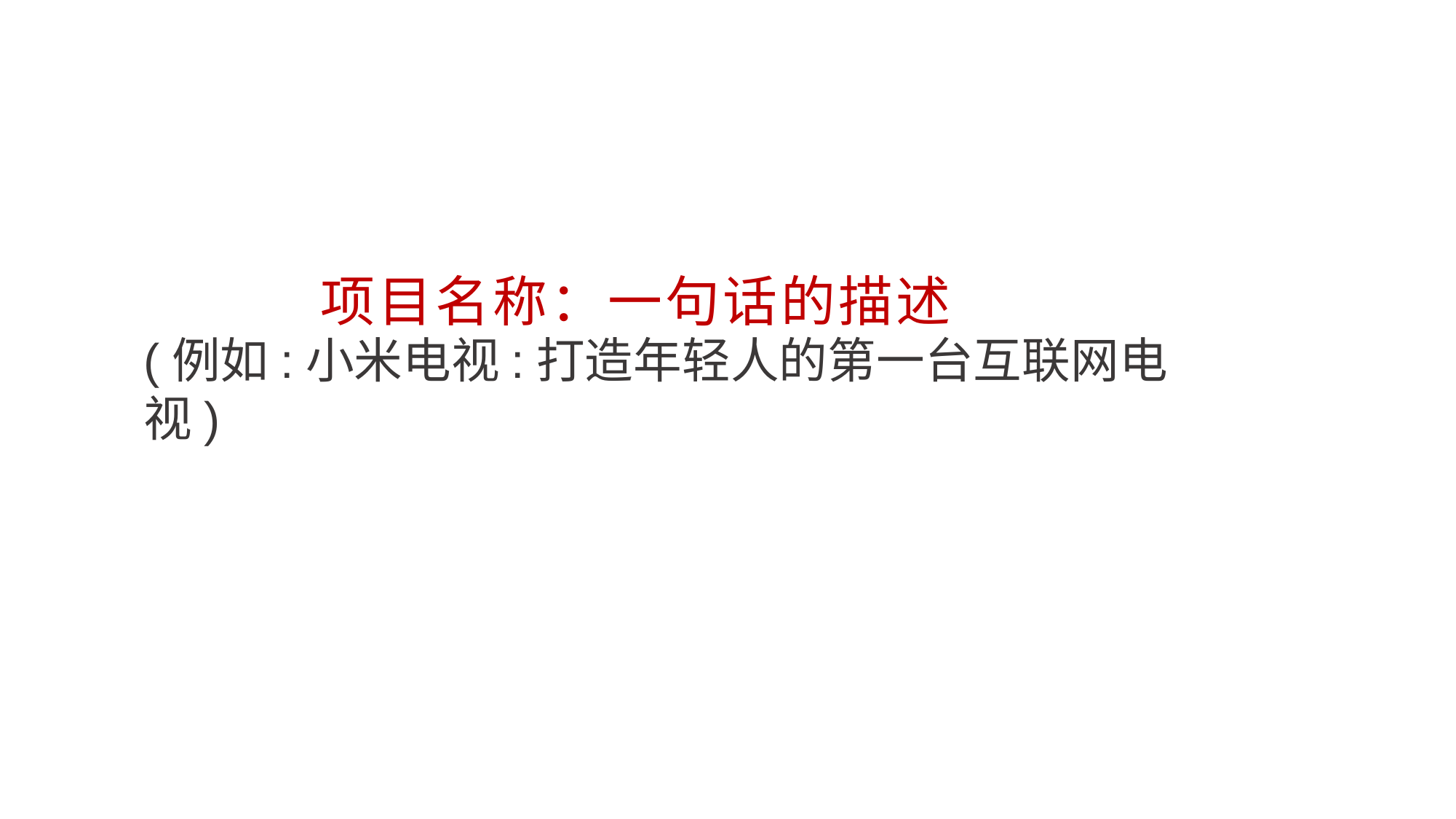

威胁
T
同类产品竞争
(例如:小米电视:打造年轻人的第一台互联网电视)
项目名称：一句话的描述